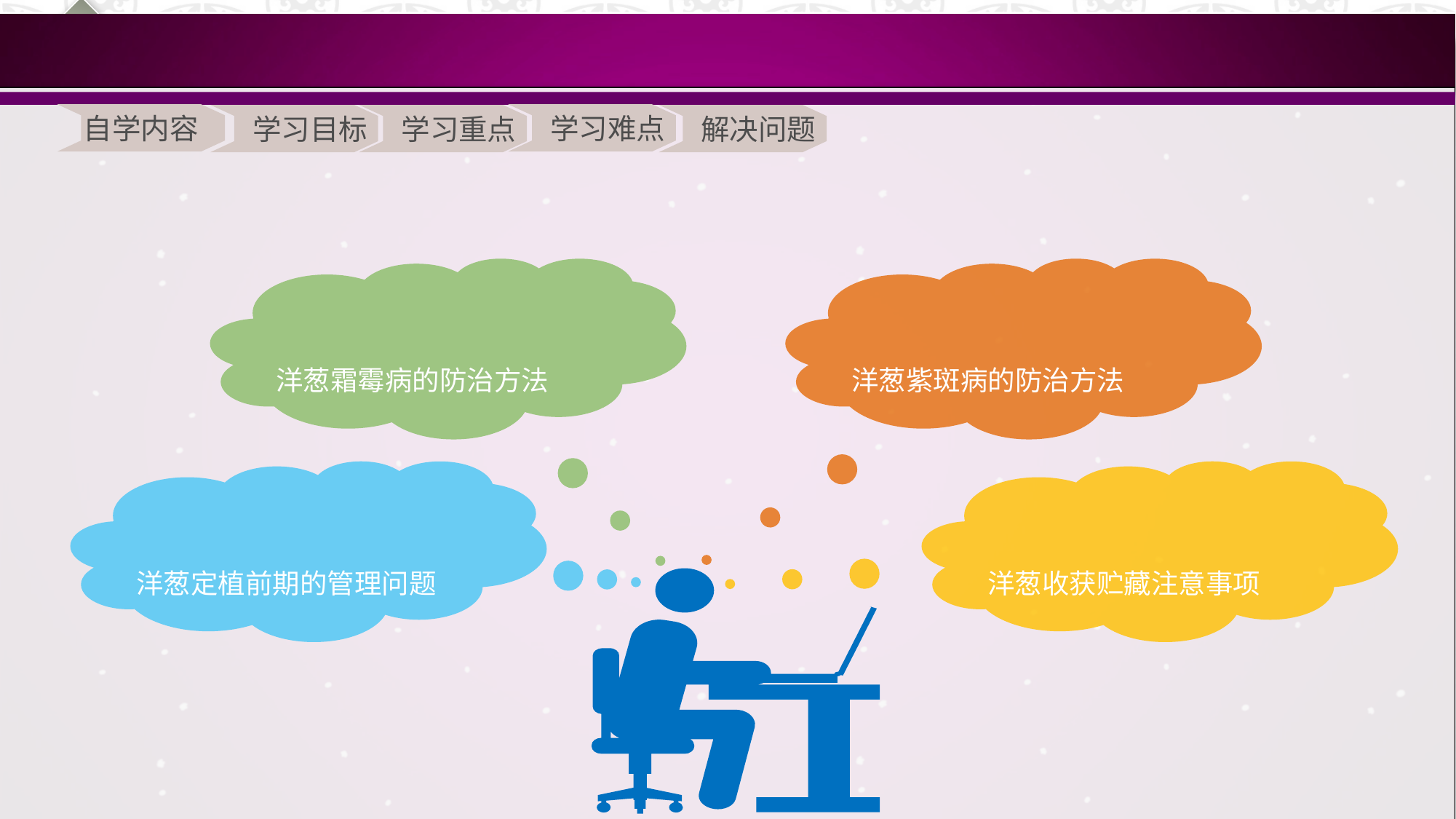

学习难点
自学内容
学习目标
学习重点
解决问题
洋葱霜霉病的防治方法
洋葱紫斑病的防治方法
洋葱定植前期的管理问题
洋葱收获贮藏注意事项